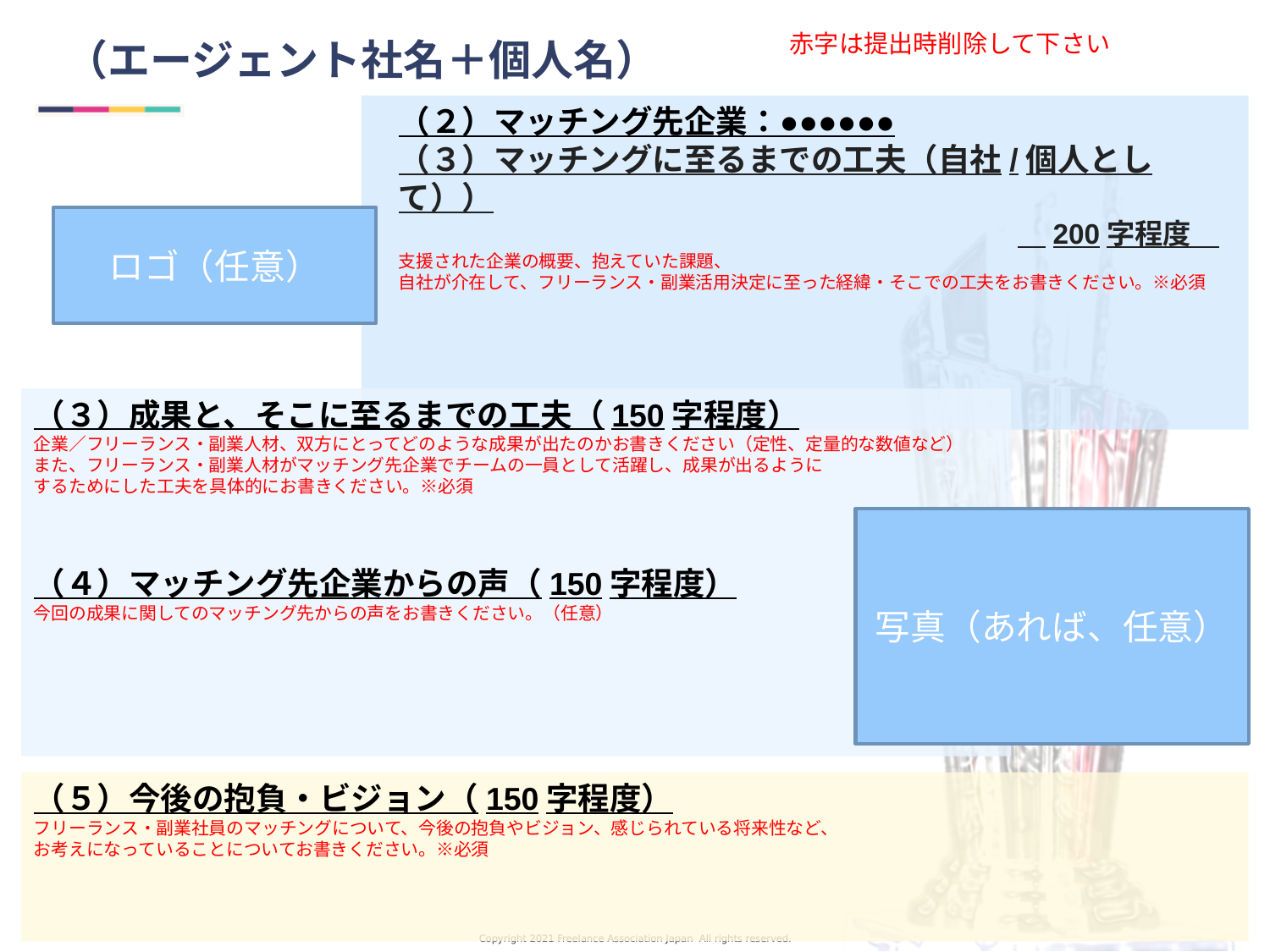

赤字は提出時削除して下さい
（エージェント社名＋個人名）
（２）マッチング先企業：●●●●●●
（３）マッチングに至るまでの工夫（自社/個人として））
　　　　　　　　　　　　　　　　　　　　　　　200字程度
支援された企業の概要、抱えていた課題、
自社が介在して、フリーランス・副業活用決定に至った経緯・そこでの工夫をお書きください。※必須

ロゴ（任意）
（３）成果と、そこに至るまでの工夫（150字程度）
企業／フリーランス・副業人材、双方にとってどのような成果が出たのかお書きください（定性、定量的な数値など）
また、フリーランス・副業人材がマッチング先企業でチームの一員として活躍し、成果が出るように
するためにした工夫を具体的にお書きください。※必須

（４）マッチング先企業からの声（150字程度）
今回の成果に関してのマッチング先からの声をお書きください。（任意）

写真（あれば、任意）
（５）今後の抱負・ビジョン（150字程度）
フリーランス・副業社員のマッチングについて、今後の抱負やビジョン、感じられている将来性など、
お考えになっていることについてお書きください。※必須